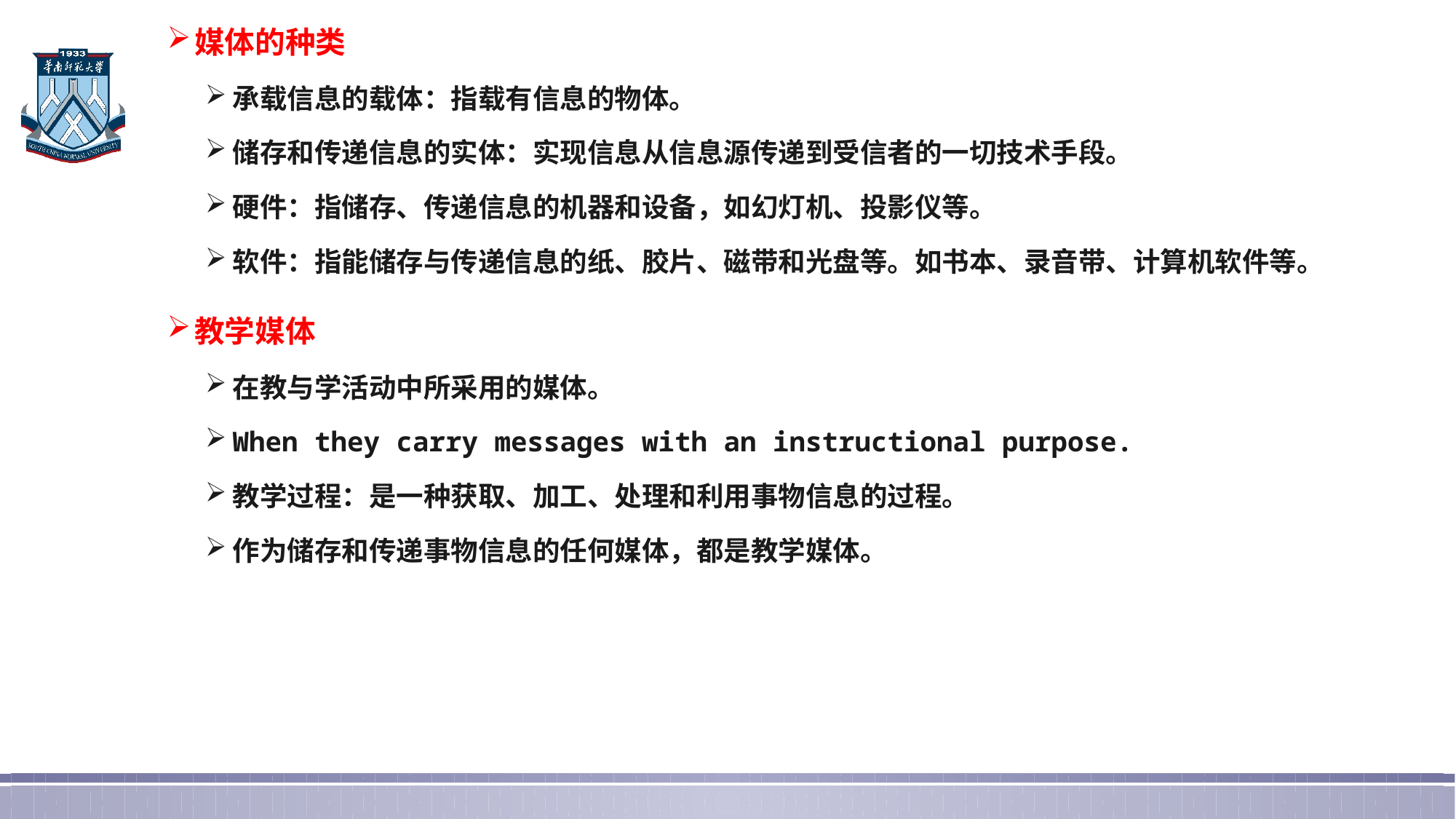

媒体的种类
承载信息的载体：指载有信息的物体。
储存和传递信息的实体：实现信息从信息源传递到受信者的一切技术手段。
硬件：指储存、传递信息的机器和设备，如幻灯机、投影仪等。
软件：指能储存与传递信息的纸、胶片、磁带和光盘等。如书本、录音带、计算机软件等。
教学媒体
在教与学活动中所采用的媒体。
When they carry messages with an instructional purpose.
教学过程：是一种获取、加工、处理和利用事物信息的过程。
作为储存和传递事物信息的任何媒体，都是教学媒体。